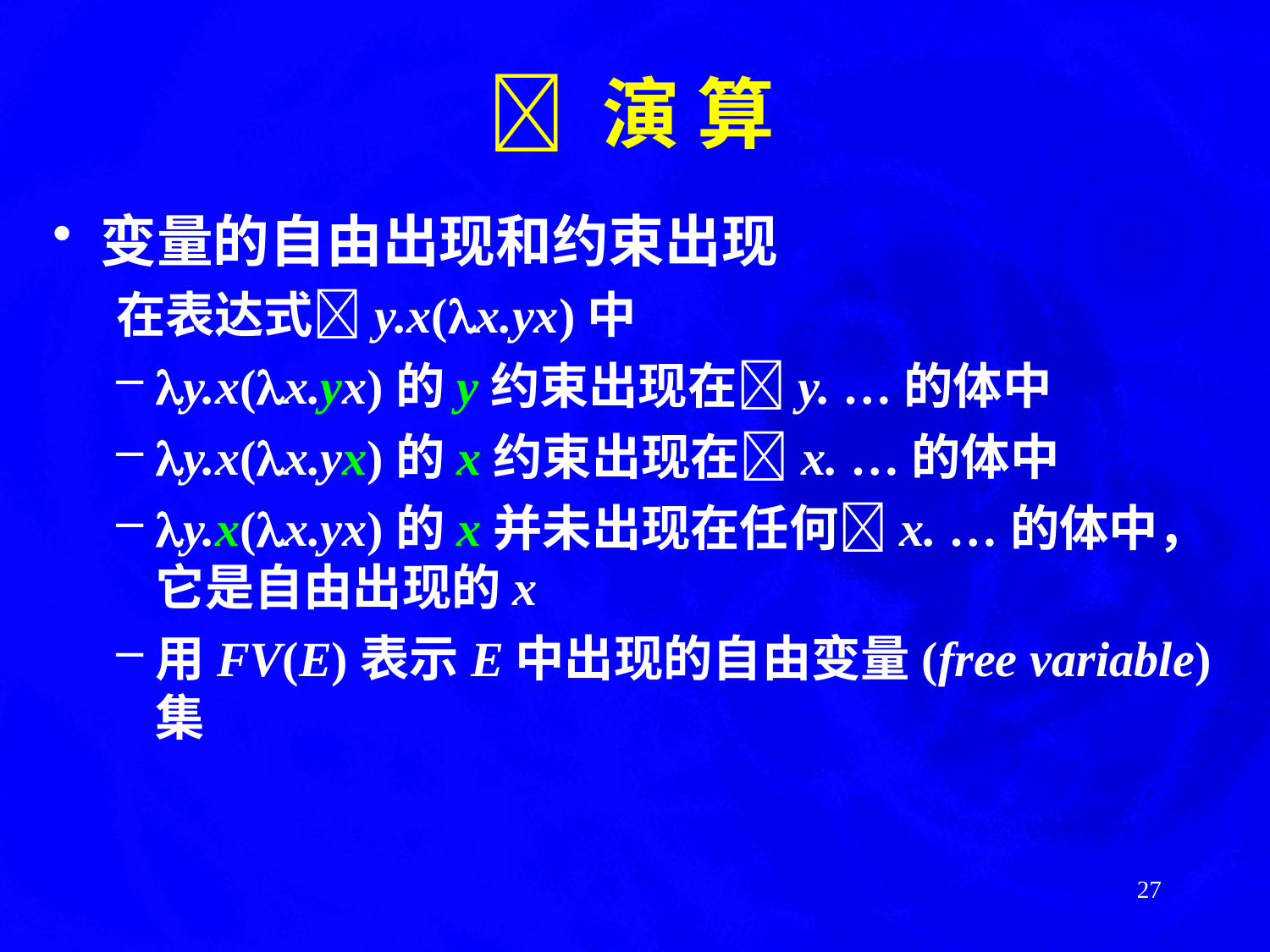

# λ 演 算
变量的自由出现和约束出现
在表达式λy.x(λx.yx)中
λy.x(λx.yx)的y约束出现在λy. …的体中
λy.x(λx.yx)的x约束出现在λx. …的体中
λy.x(λx.yx)的x并未出现在任何λx. …的体中，它是自由出现的x
用FV(E)表示E中出现的自由变量(free variable)集
27